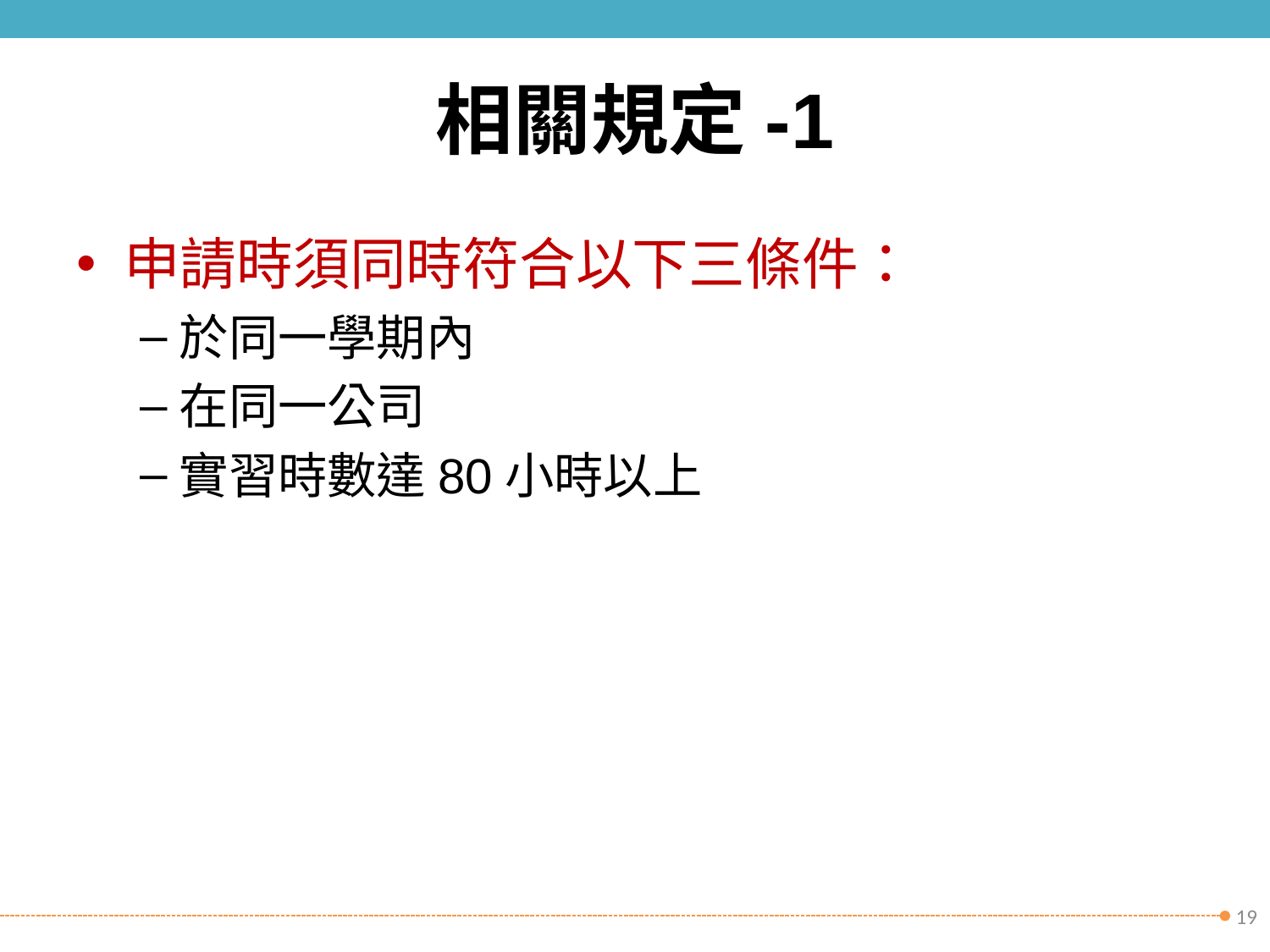

# 相關規定-1
申請時須同時符合以下三條件：
於同一學期內
在同一公司
實習時數達80小時以上

19